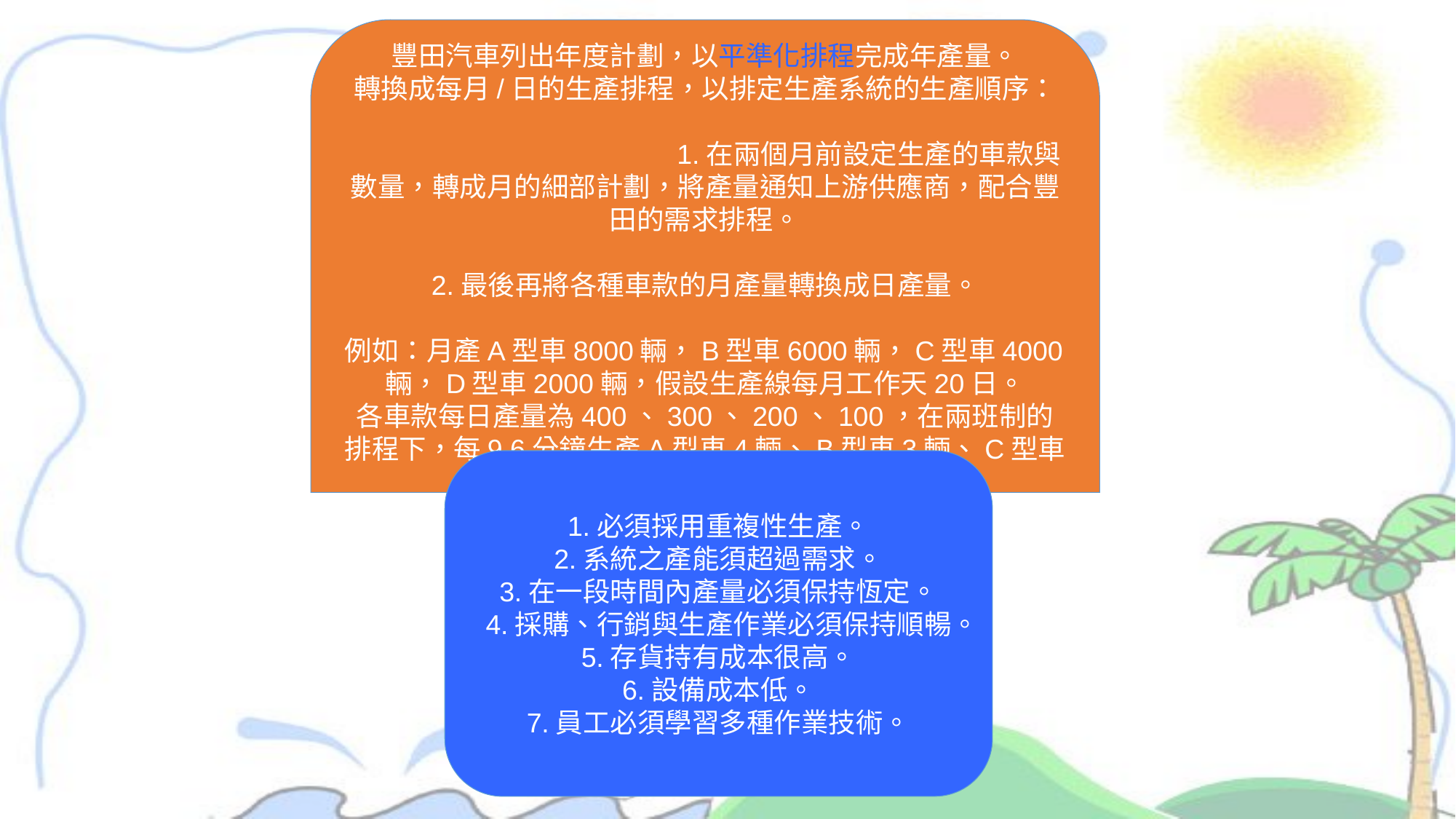

豐田汽車列出年度計劃，以平準化排程完成年產量。
轉換成每月/日的生產排程，以排定生產系統的生產順序：

			1.在兩個月前設定生產的車款與數量，轉成月的細部計劃，將產量通知上游供應商，配合豐田的需求排程。

2.最後再將各種車款的月產量轉換成日產量。

例如：月產A型車8000輛，B型車6000輛，C型車4000輛，D型車2000輛，假設生產線每月工作天20日。
各車款每日產量為400、300、200、100，在兩班制的排程下，每9.6分鐘生產A型車4輛、B型車3輛、C型車2輛、D型車1輛(960分鐘)。
#

1.必須採用重複性生產。
2.系統之產能須超過需求。
3.在一段時間內產量必須保持恆定。
4.採購、行銷與生產作業必須保持順暢。
5.存貨持有成本很高。
6.設備成本低。
7.員工必須學習多種作業技術。